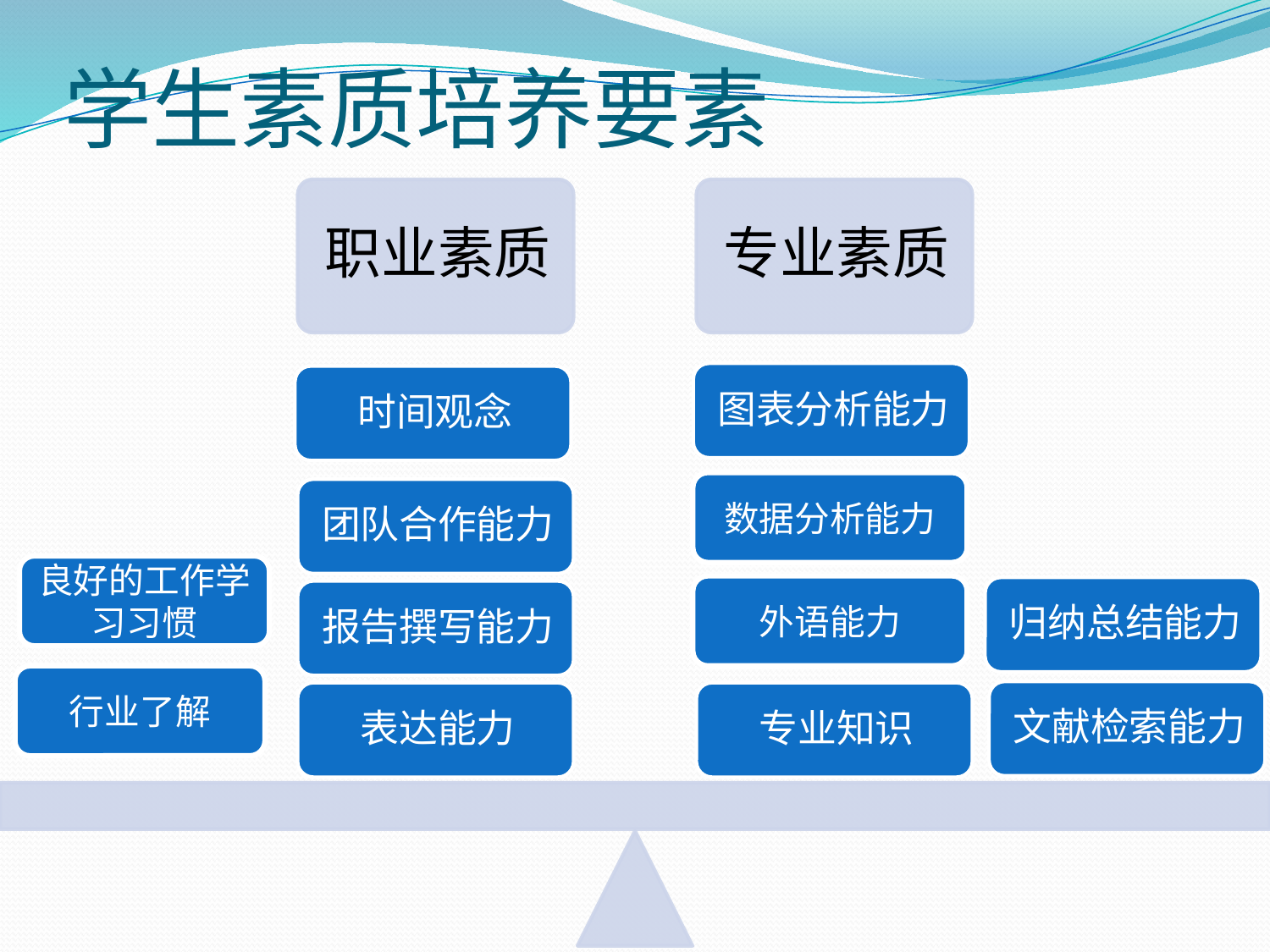

# 学生素质培养要素
职业素质
专业素质
专业知识
文献检索能力
归纳总结能力
图表分析能力
表达能力
报告撰写能力
团队合作能力
时间观念
数据分析能力
良好的工作学习习惯
外语能力
行业了解